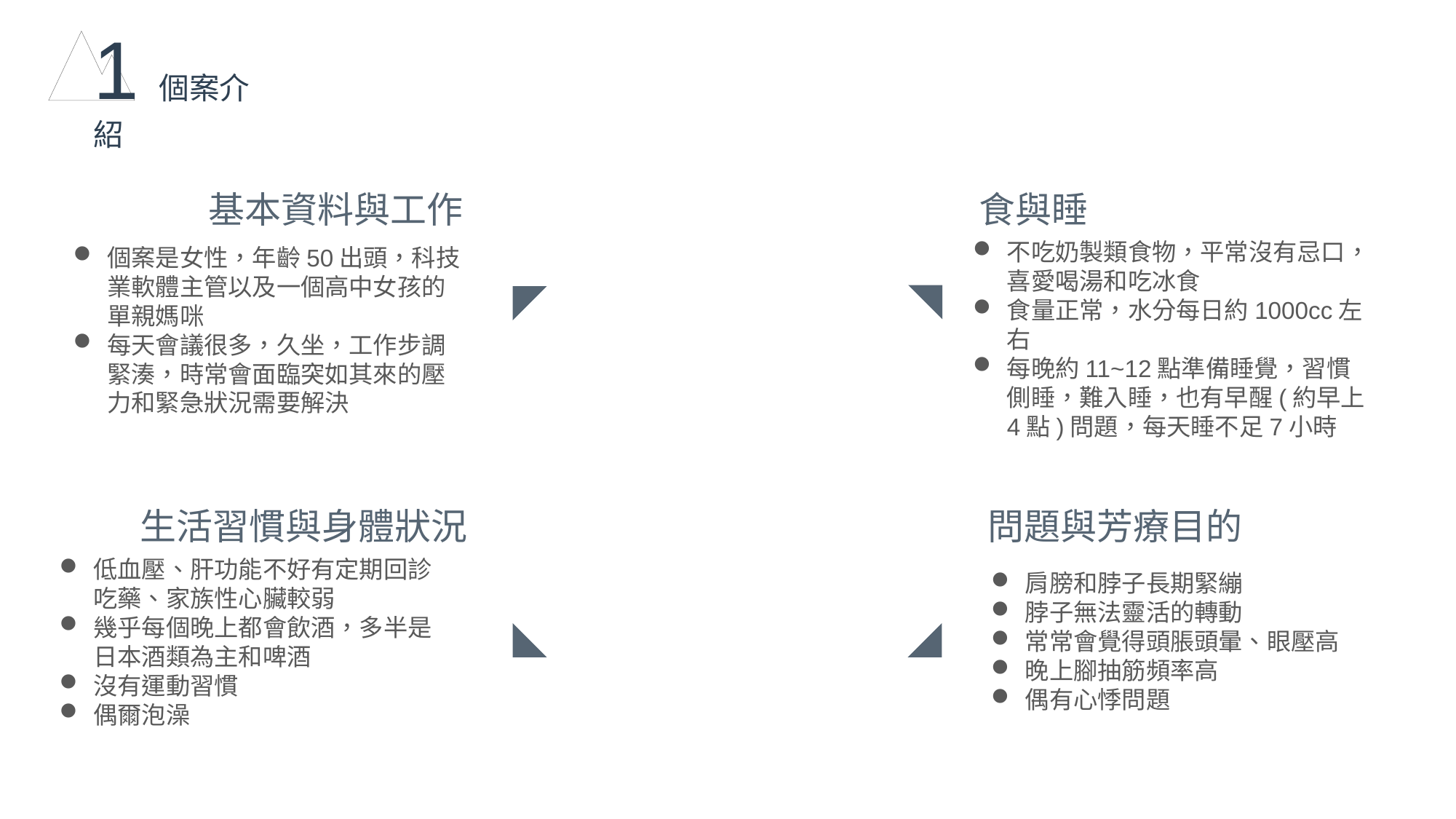

1個案介紹

基本資料與工作
食與睡

不吃奶製類食物，平常沒有忌口，喜愛喝湯和吃冰食
食量正常，水分每日約1000cc左右
每晚約11~12點準備睡覺，習慣側睡，難入睡，也有早醒(約早上4點)問題，每天睡不足7小時

個案是女性，年齡50出頭，科技業軟體主管以及一個高中女孩的單親媽咪
每天會議很多，久坐，工作步調緊湊，時常會面臨突如其來的壓力和緊急狀況需要解決

生活習慣與身體狀況
問題與芳療目的
低血壓、肝功能不好有定期回診吃藥、家族性心臟較弱
幾乎每個晚上都會飲酒，多半是日本酒類為主和啤酒
沒有運動習慣
偶爾泡澡
肩膀和脖子長期緊繃
脖子無法靈活的轉動
常常會覺得頭脹頭暈、眼壓高
晚上腳抽筋頻率高
偶有心悸問題